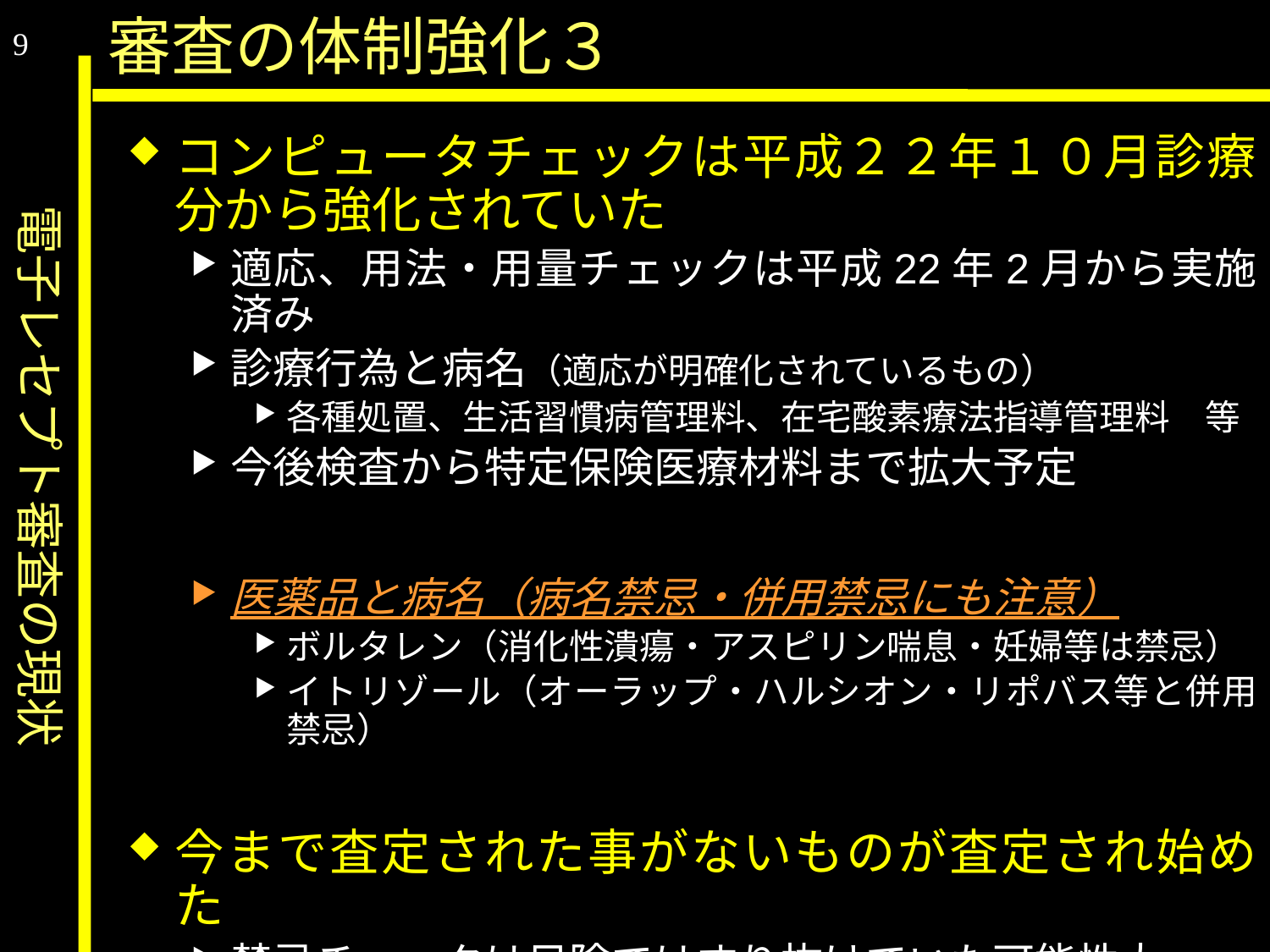

電子レセプト審査の現状
審査の体制強化３
9

コンピュータチェックは平成２２年１０月診療分から強化されていた
適応、用法・用量チェックは平成22年2月から実施済み
診療行為と病名（適応が明確化されているもの）
各種処置、生活習慣病管理料、在宅酸素療法指導管理料　等
今後検査から特定保険医療材料まで拡大予定

医薬品と病名（病名禁忌・併用禁忌にも注意）
ボルタレン（消化性潰瘍・アスピリン喘息・妊婦等は禁忌）
イトリゾール（オーラップ・ハルシオン・リポバス等と併用禁忌）

今まで査定された事がないものが査定され始めた
禁忌チェックは目険ではすり抜けていた可能性大
院外処方では1500点ルールで査定されなかった